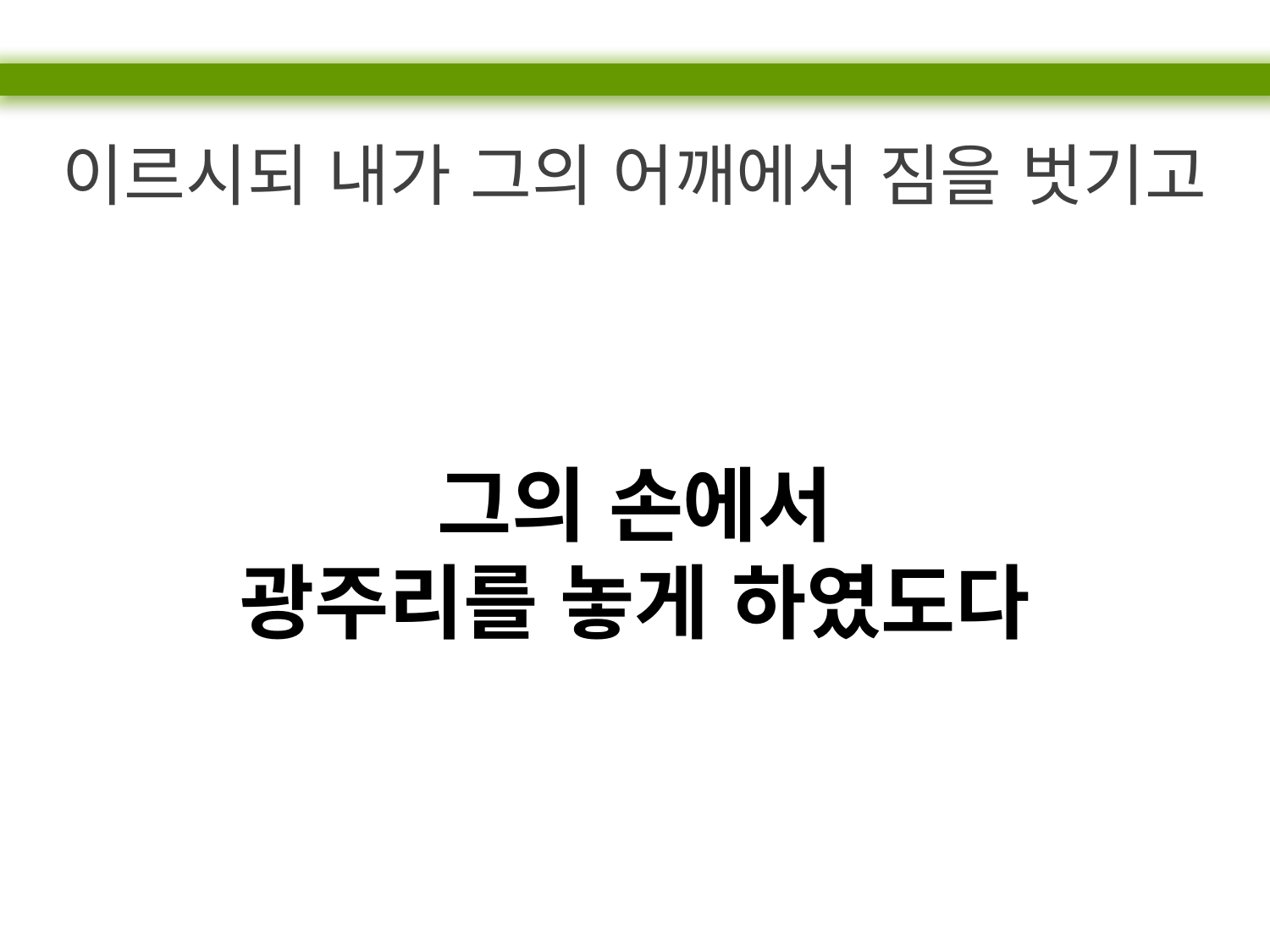

이르시되 내가 그의 어깨에서 짐을 벗기고
그의 손에서
광주리를 놓게 하였도다